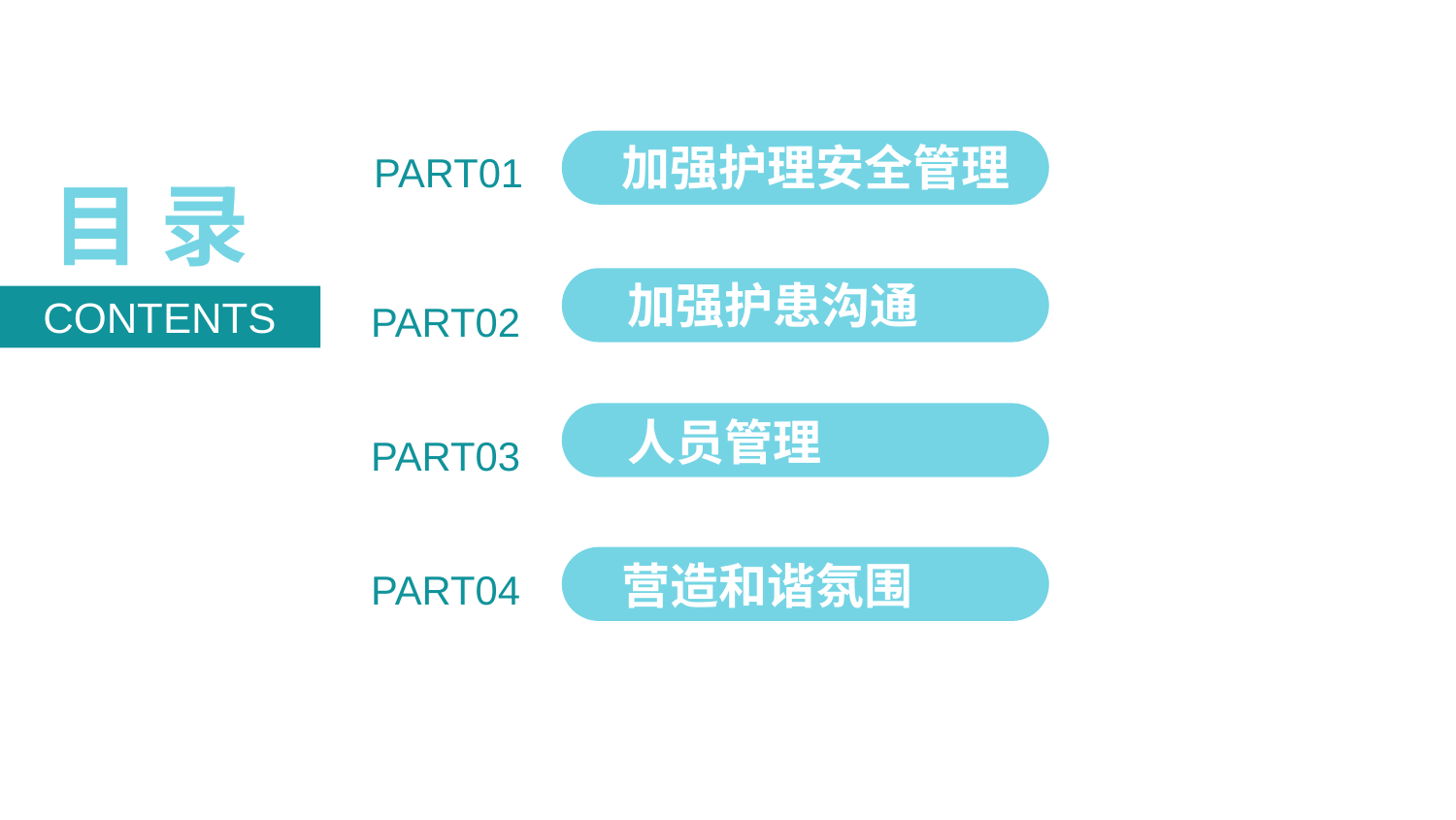

加强护理安全管理

加强护患沟通
人员管理
营造和谐氛围
PART01
PART02
PART03
PART04
目 录
CONTENTS